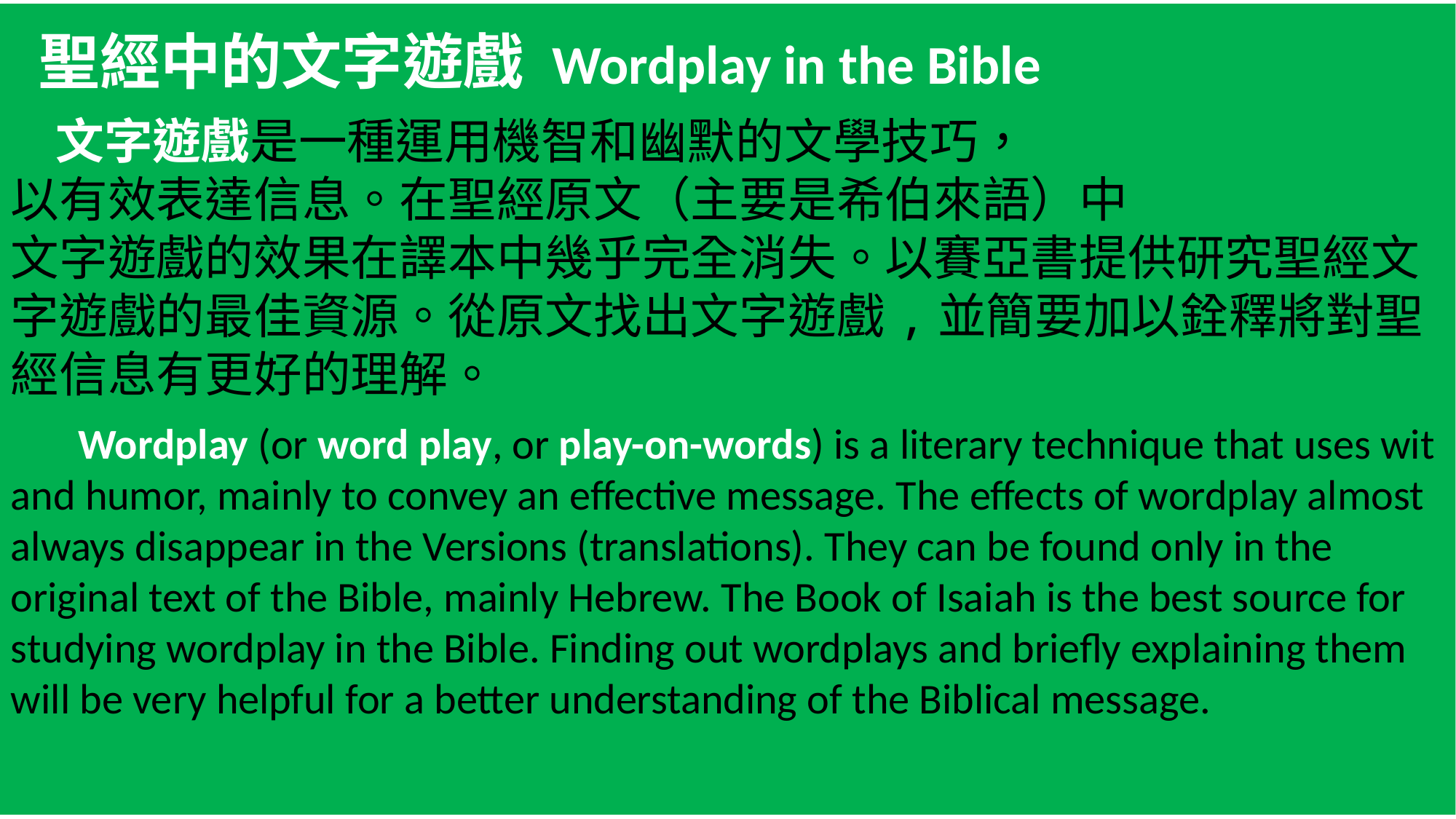

聖經中的文字遊戲 Wordplay in the Bible

   文字遊戲是一種運用機智和幽默的文學技巧，
以有效表達信息。在聖經原文（主要是希伯來語）中
文字遊戲的效果在譯本中幾乎完全消失。以賽亞書提供研究聖經文字遊戲的最佳資源。從原文找出文字遊戲,並簡要加以銓釋將對聖經信息有更好的理解。

       Wordplay (or word play, or play-on-words) is a literary technique that uses wit and humor, mainly to convey an effective message. The effects of wordplay almost always disappear in the Versions (translations). They can be found only in the original text of the Bible, mainly Hebrew. The Book of Isaiah is the best source for studying wordplay in the Bible. Finding out wordplays and briefly explaining them will be very helpful for a better understanding of the Biblical message.